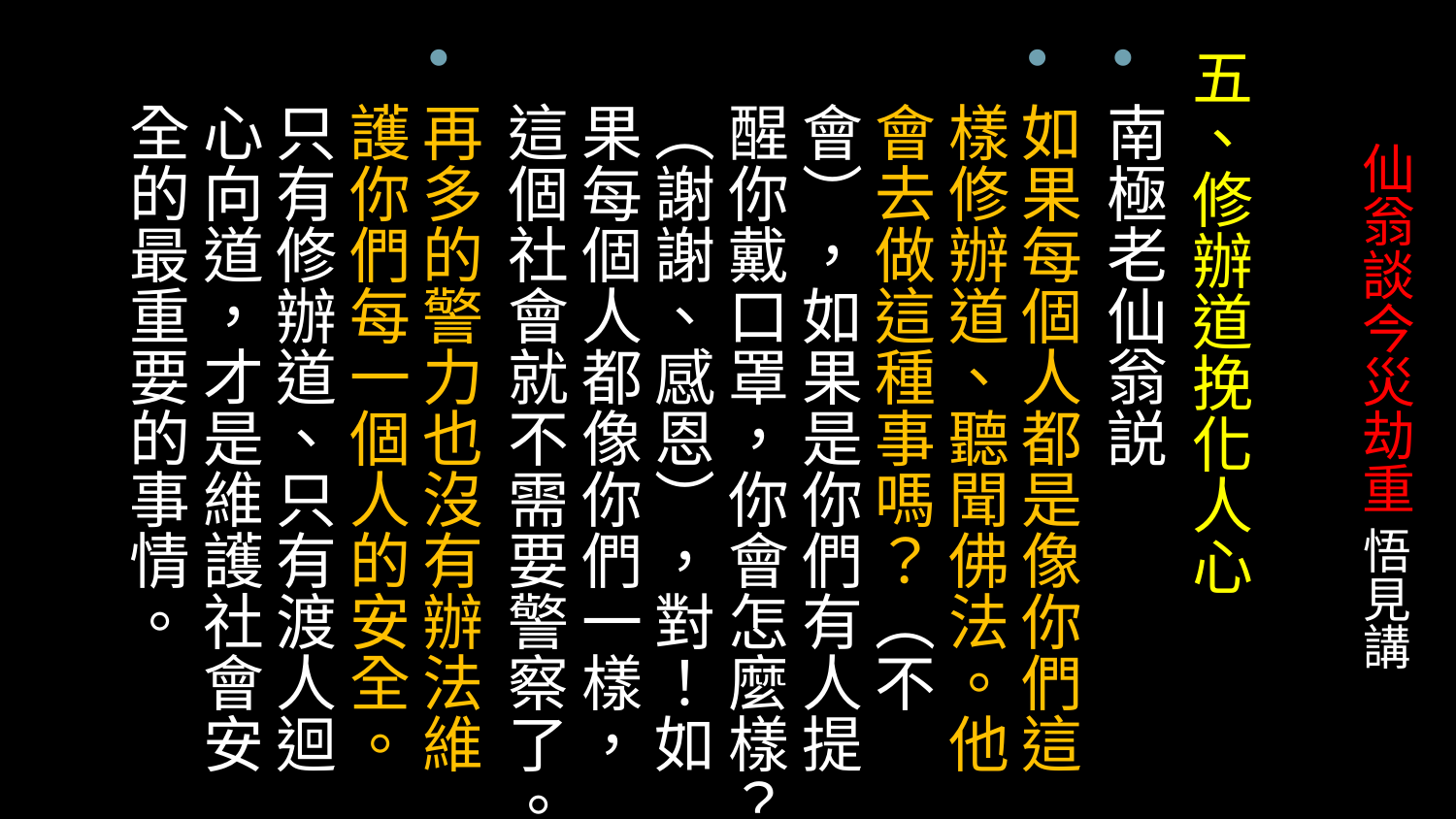

# 仙翁談今災劫重 悟見講
五、修辦道挽化人心
南極老仙翁説
如果每個人都是像你們這樣修辦道、聽聞佛法。他會去做這種事嗎？（不會），如果是你們有人提醒你戴口罩，你會怎麼樣？（謝謝、感恩），對！如果每個人都像你們一樣，這個社會就不需要警察了。
再多的警力也沒有辦法維護你們每一個人的安全。只有修辦道、只有渡人迴心向道，才是維護社會安全的最重要的事情。